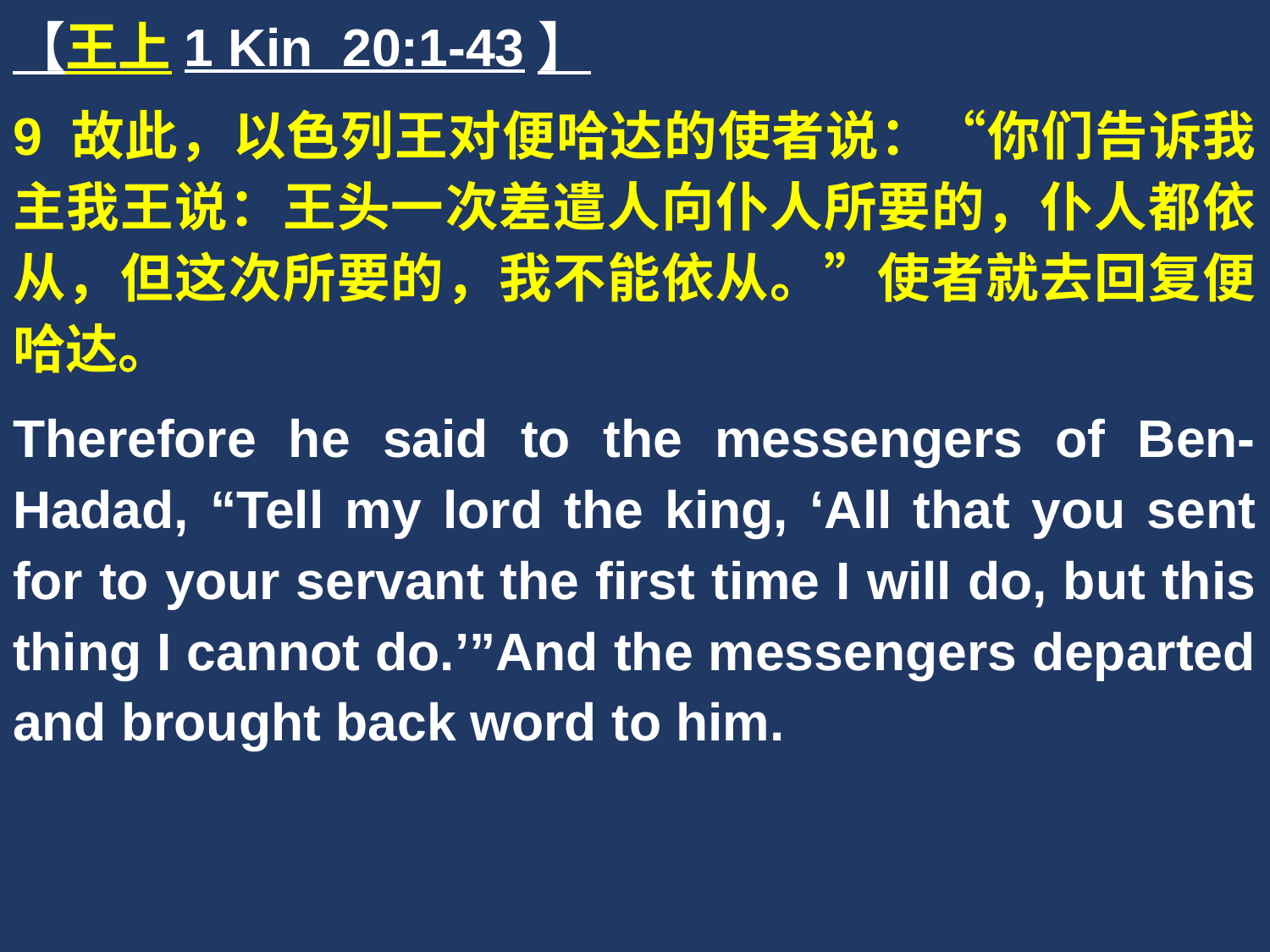

【王上1 Kin  20:1-43】
9 故此，以色列王对便哈达的使者说：“你们告诉我主我王说：王头一次差遣人向仆人所要的，仆人都依从，但这次所要的，我不能依从。”使者就去回复便哈达。
Therefore he said to the messengers of Ben-Hadad, “Tell my lord the king, ‘All that you sent for to your servant the first time I will do, but this thing I cannot do.’”And the messengers departed and brought back word to him.